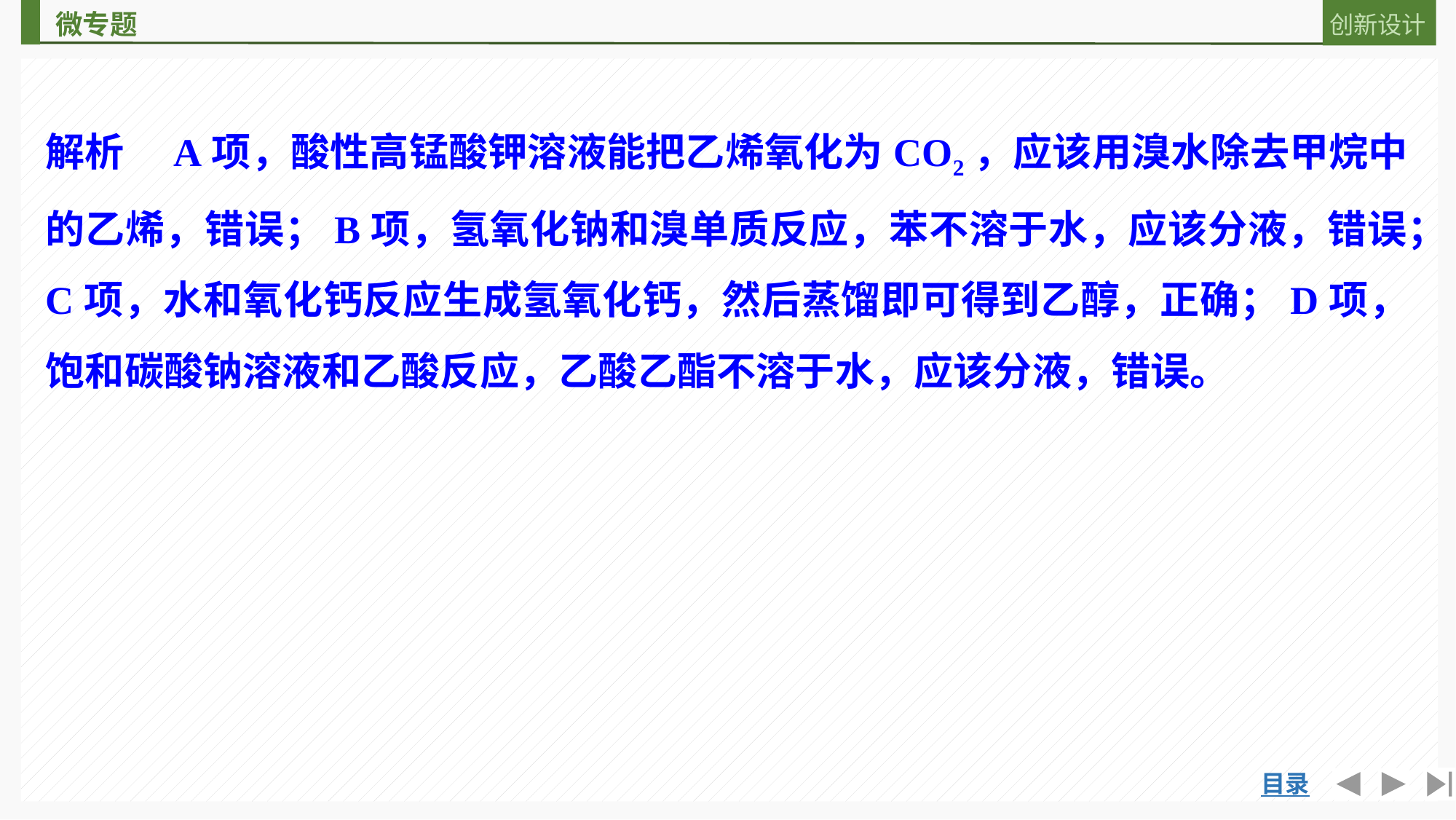

解析　A项，酸性高锰酸钾溶液能把乙烯氧化为CO2，应该用溴水除去甲烷中的乙烯，错误；B项，氢氧化钠和溴单质反应，苯不溶于水，应该分液，错误；C项，水和氧化钙反应生成氢氧化钙，然后蒸馏即可得到乙醇，正确；D项，饱和碳酸钠溶液和乙酸反应，乙酸乙酯不溶于水，应该分液，错误。